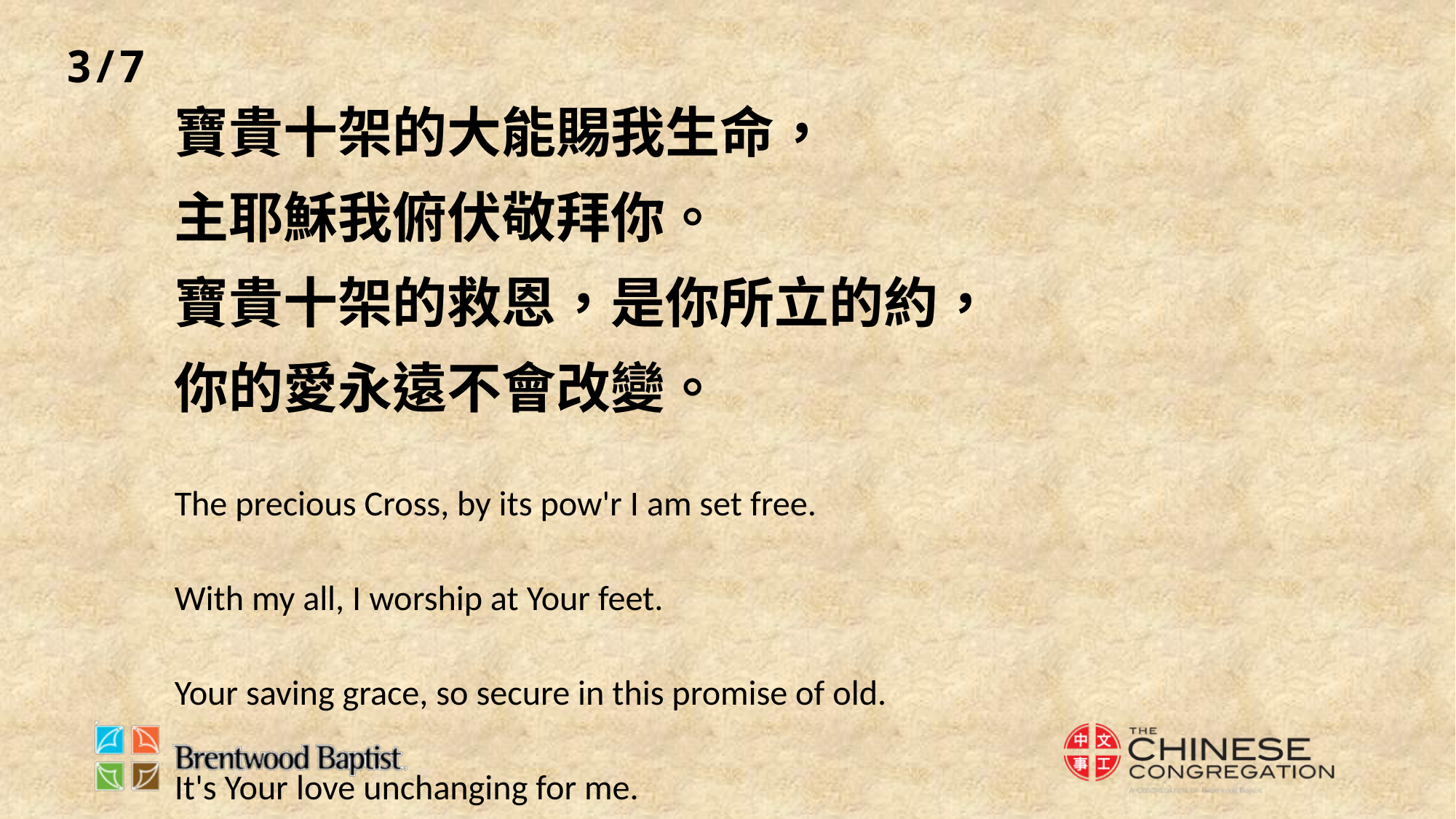

3/7
寶貴十架的大能賜我生命，
主耶穌我俯伏敬拜你。
寶貴十架的救恩，是你所立的約，
你的愛永遠不會改變。
The precious Cross, by its pow'r I am set free.
With my all, I worship at Your feet.
Your saving grace, so secure in this promise of old.
It's Your love unchanging for me.